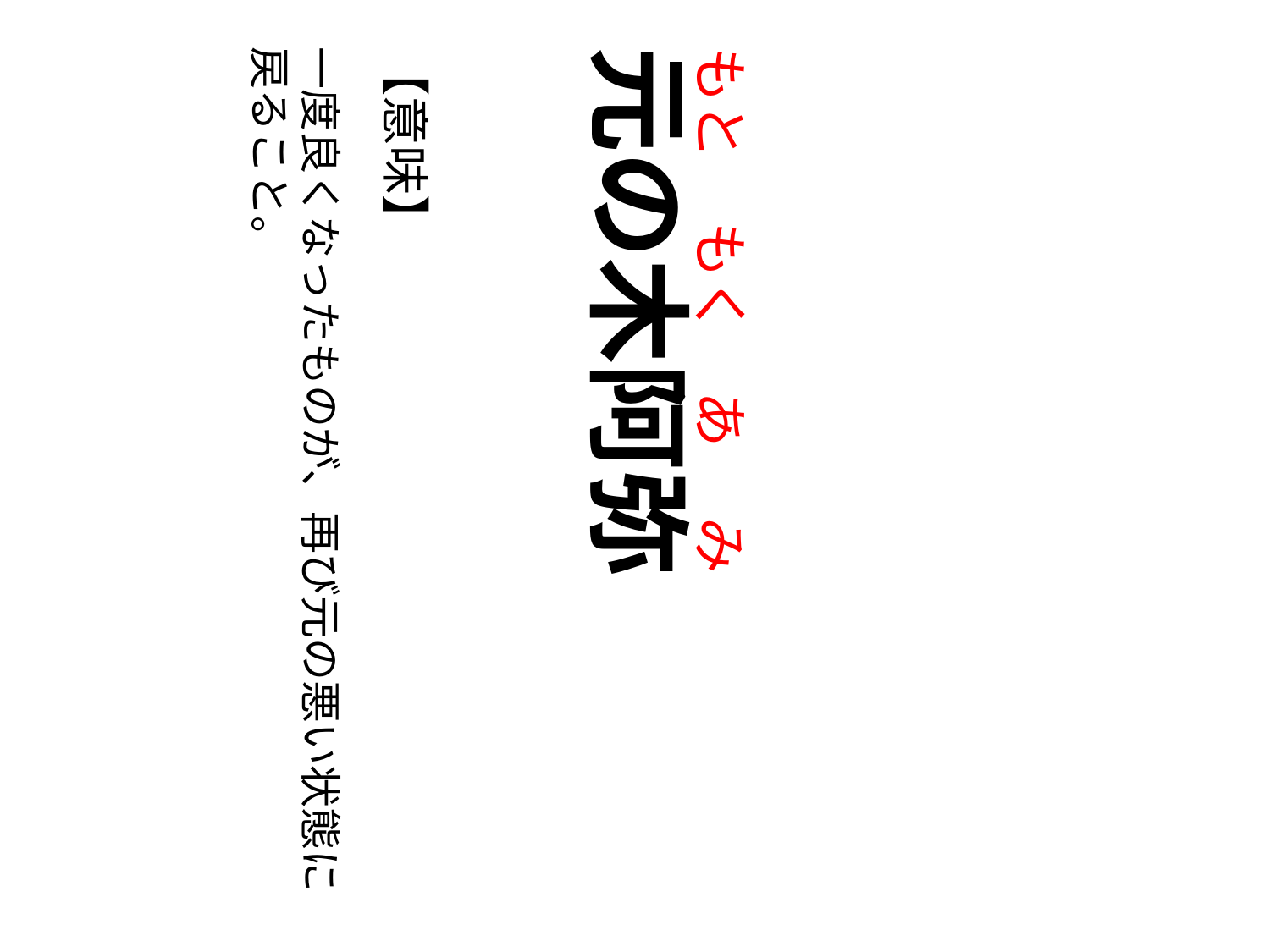

【意味】

一度良くなったものが、再び元の悪い状態に戻ること。
もと     もく　あ　 み
元の木阿弥